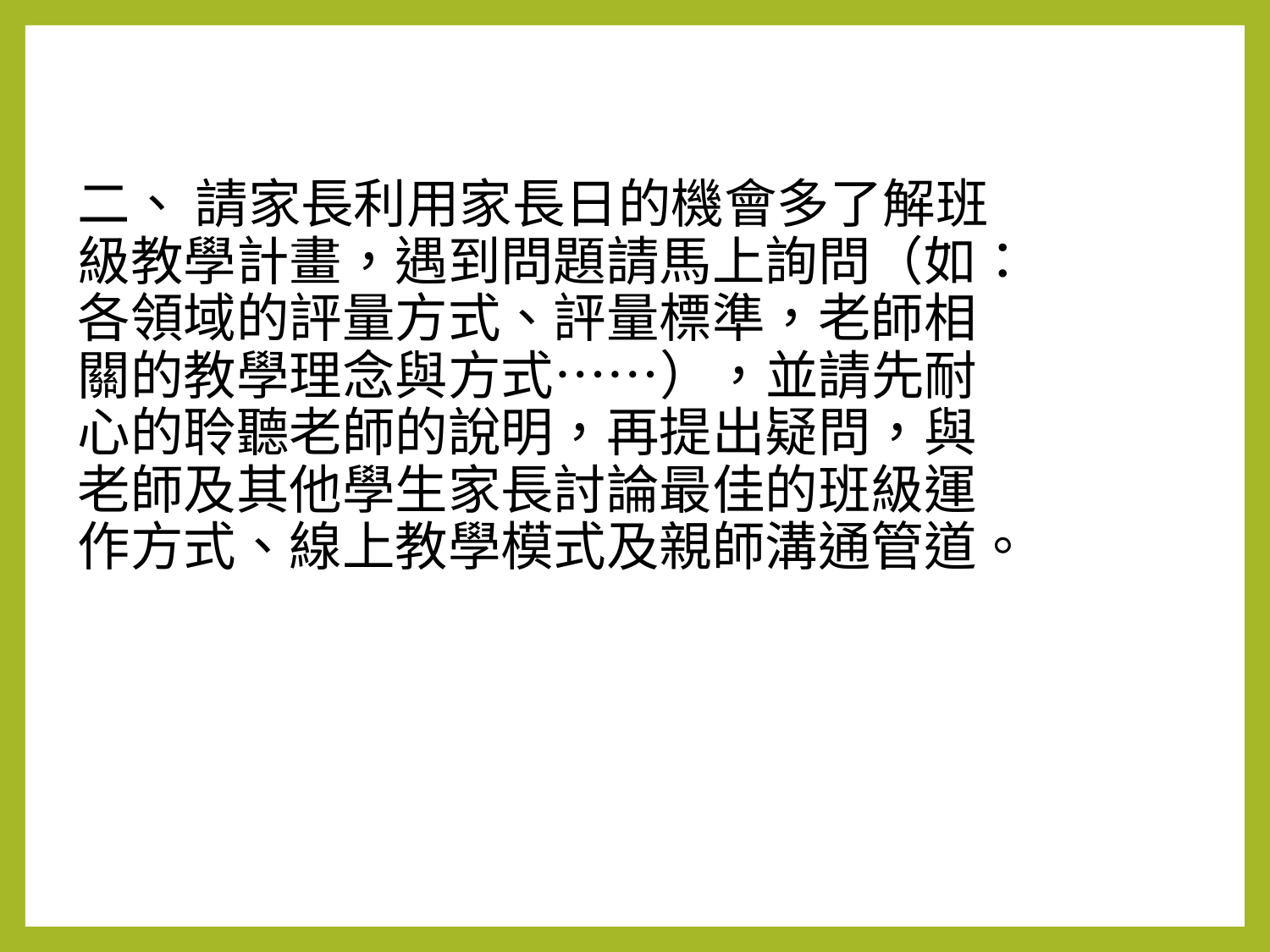

二、 請家長利用家長日的機會多了解班級教學計畫，遇到問題請馬上詢問（如：各領域的評量方式、評量標準，老師相關的教學理念與方式……），並請先耐心的聆聽老師的說明，再提出疑問，與老師及其他學生家長討論最佳的班級運作方式、線上教學模式及親師溝通管道。